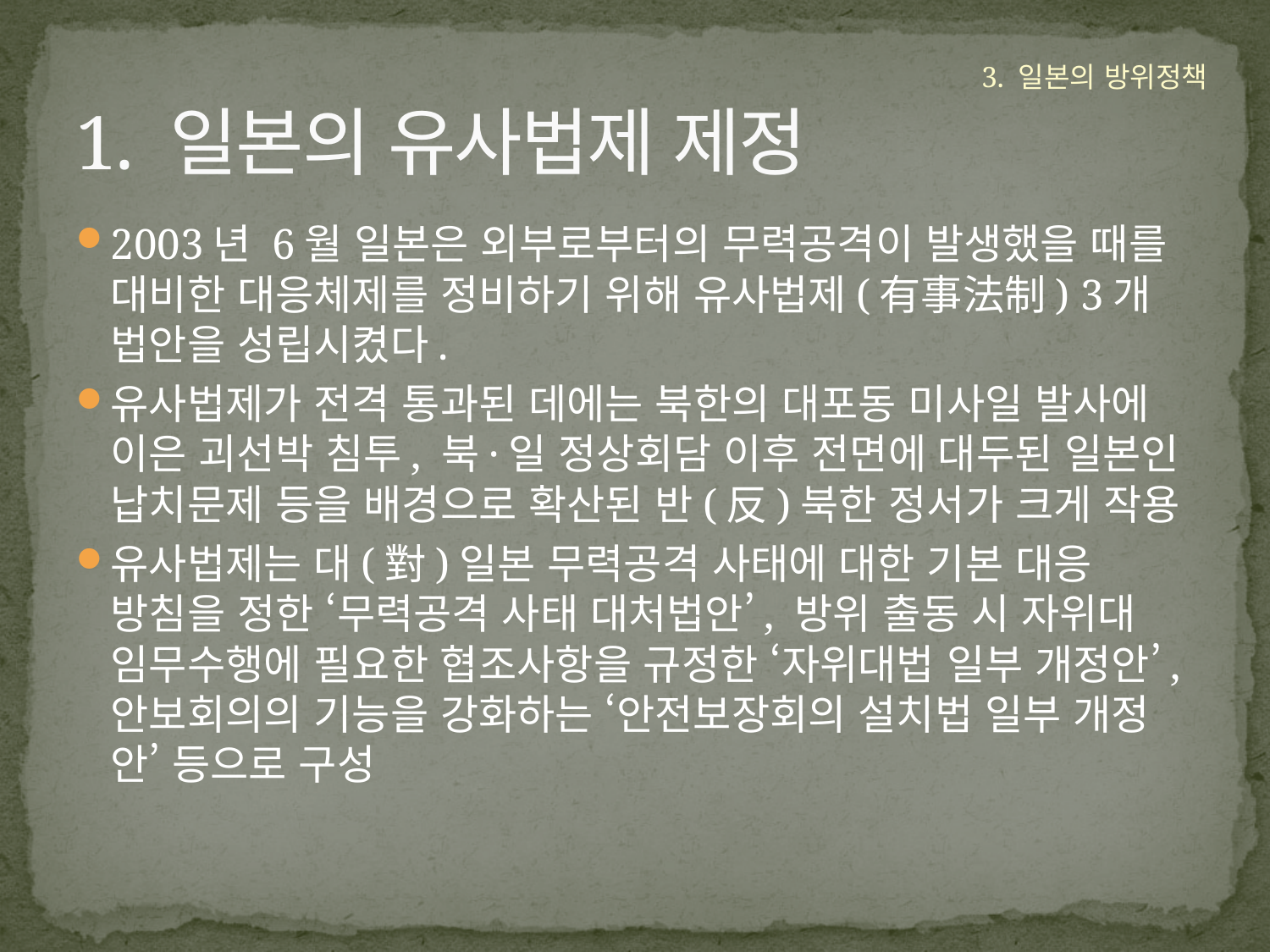

# 1. 일본의 유사법제 제정
3. 일본의 방위정책
2003년 6월 일본은 외부로부터의 무력공격이 발생했을 때를 대비한 대응체제를 정비하기 위해 유사법제(有事法制) 3개 법안을 성립시켰다.
유사법제가 전격 통과된 데에는 북한의 대포동 미사일 발사에 이은 괴선박 침투, 북·일 정상회담 이후 전면에 대두된 일본인 납치문제 등을 배경으로 확산된 반(反)북한 정서가 크게 작용
유사법제는 대(對)일본 무력공격 사태에 대한 기본 대응 방침을 정한 ‘무력공격 사태 대처법안’, 방위 출동 시 자위대 임무수행에 필요한 협조사항을 규정한 ‘자위대법 일부 개정안’, 안보회의의 기능을 강화하는 ‘안전보장회의 설치법 일부 개정안’ 등으로 구성